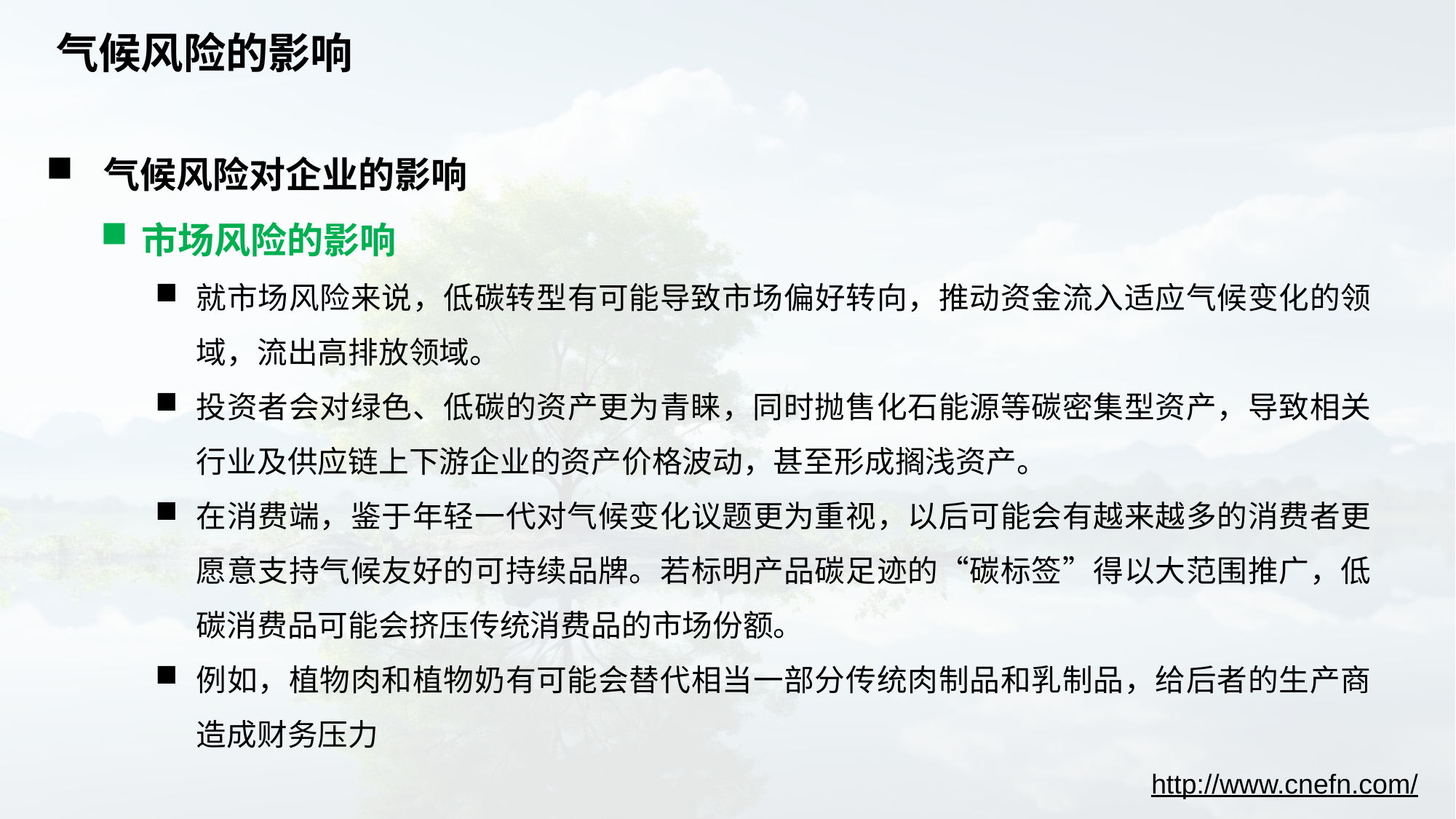

# 气候风险的影响
 气候风险对企业的影响
市场风险的影响
就市场风险来说，低碳转型有可能导致市场偏好转向，推动资金流入适应气候变化的领域，流出高排放领域。
投资者会对绿色、低碳的资产更为青睐，同时抛售化石能源等碳密集型资产，导致相关行业及供应链上下游企业的资产价格波动，甚至形成搁浅资产。
在消费端，鉴于年轻一代对气候变化议题更为重视，以后可能会有越来越多的消费者更愿意支持气候友好的可持续品牌。若标明产品碳足迹的“碳标签”得以大范围推广，低碳消费品可能会挤压传统消费品的市场份额。
例如，植物肉和植物奶有可能会替代相当一部分传统肉制品和乳制品，给后者的生产商造成财务压力